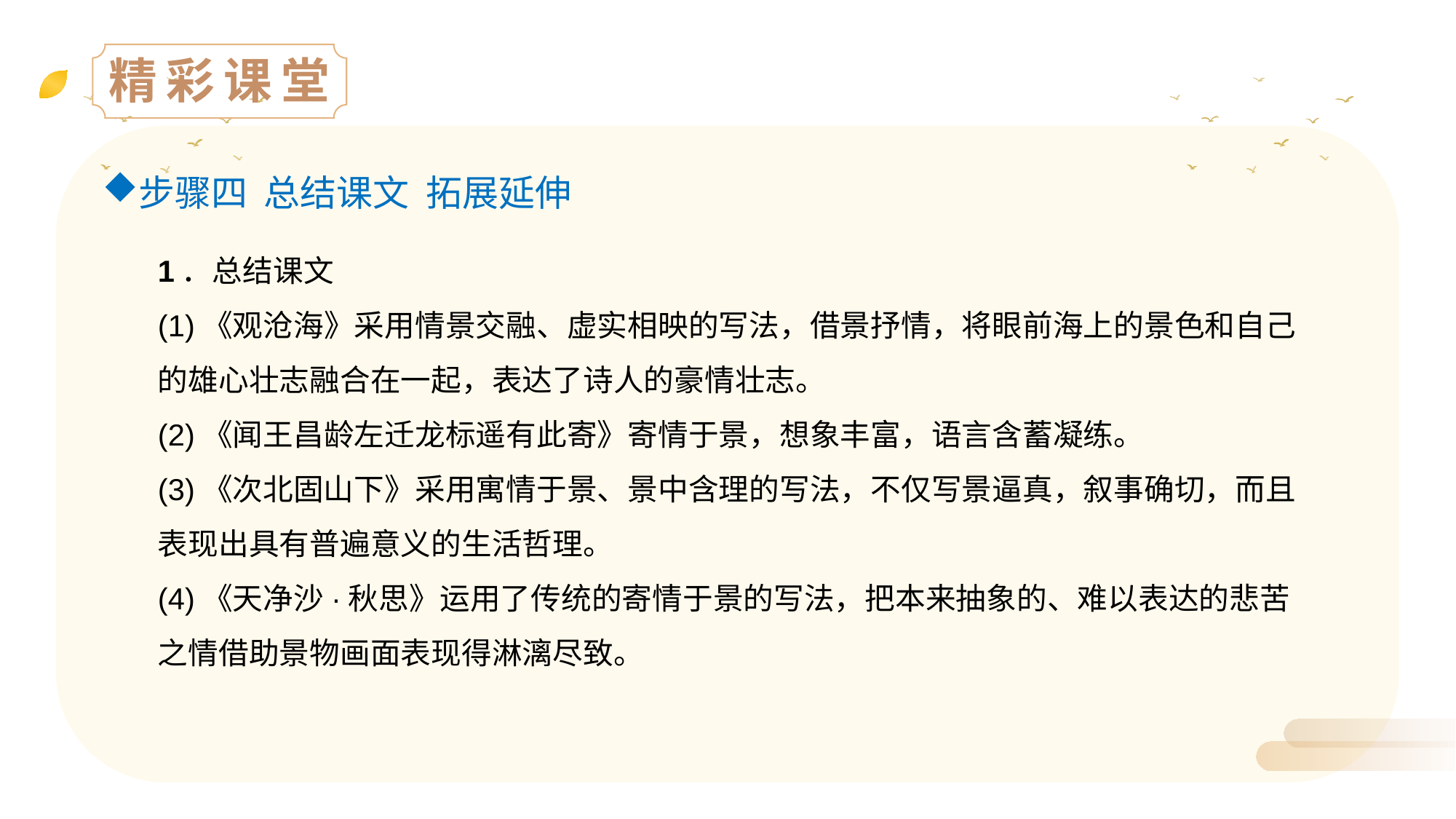

精彩课堂

步骤四  总结课文  拓展延伸
1．总结课文
(1)《观沧海》采用情景交融、虚实相映的写法，借景抒情，将眼前海上的景色和自己的雄心壮志融合在一起，表达了诗人的豪情壮志。
(2)《闻王昌龄左迁龙标遥有此寄》寄情于景，想象丰富，语言含蓄凝练。
(3)《次北固山下》采用寓情于景、景中含理的写法，不仅写景逼真，叙事确切，而且表现出具有普遍意义的生活哲理。
(4)《天净沙·秋思》运用了传统的寄情于景的写法，把本来抽象的、难以表达的悲苦之情借助景物画面表现得淋漓尽致。